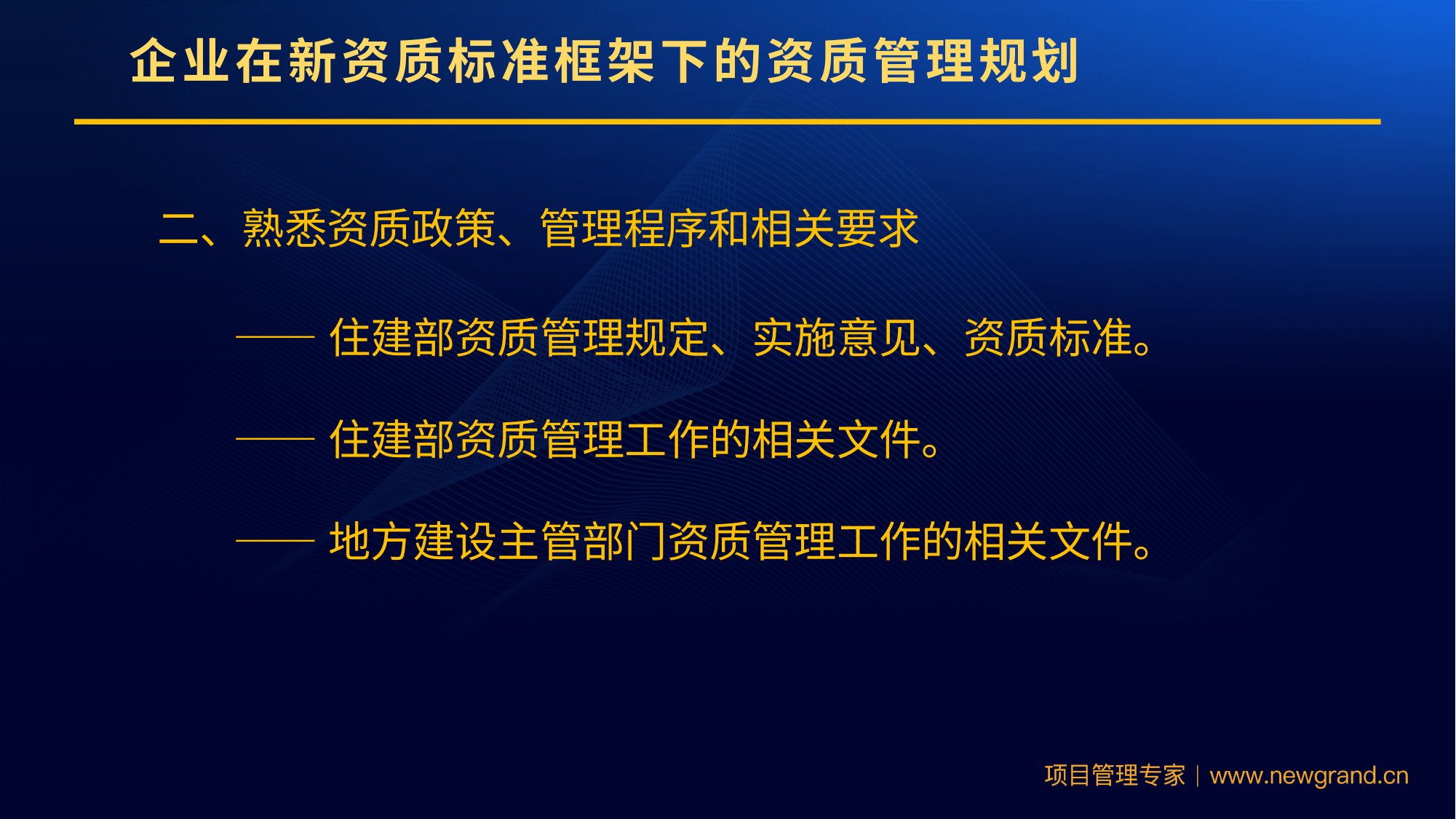

企业在新资质标准框架下的资质管理规划

二、熟悉资质政策、管理程序和相关要求

        ——住建部资质管理规定、实施意见、资质标准。

        ——住建部资质管理工作的相关文件。

        ——地方建设主管部门资质管理工作的相关文件。